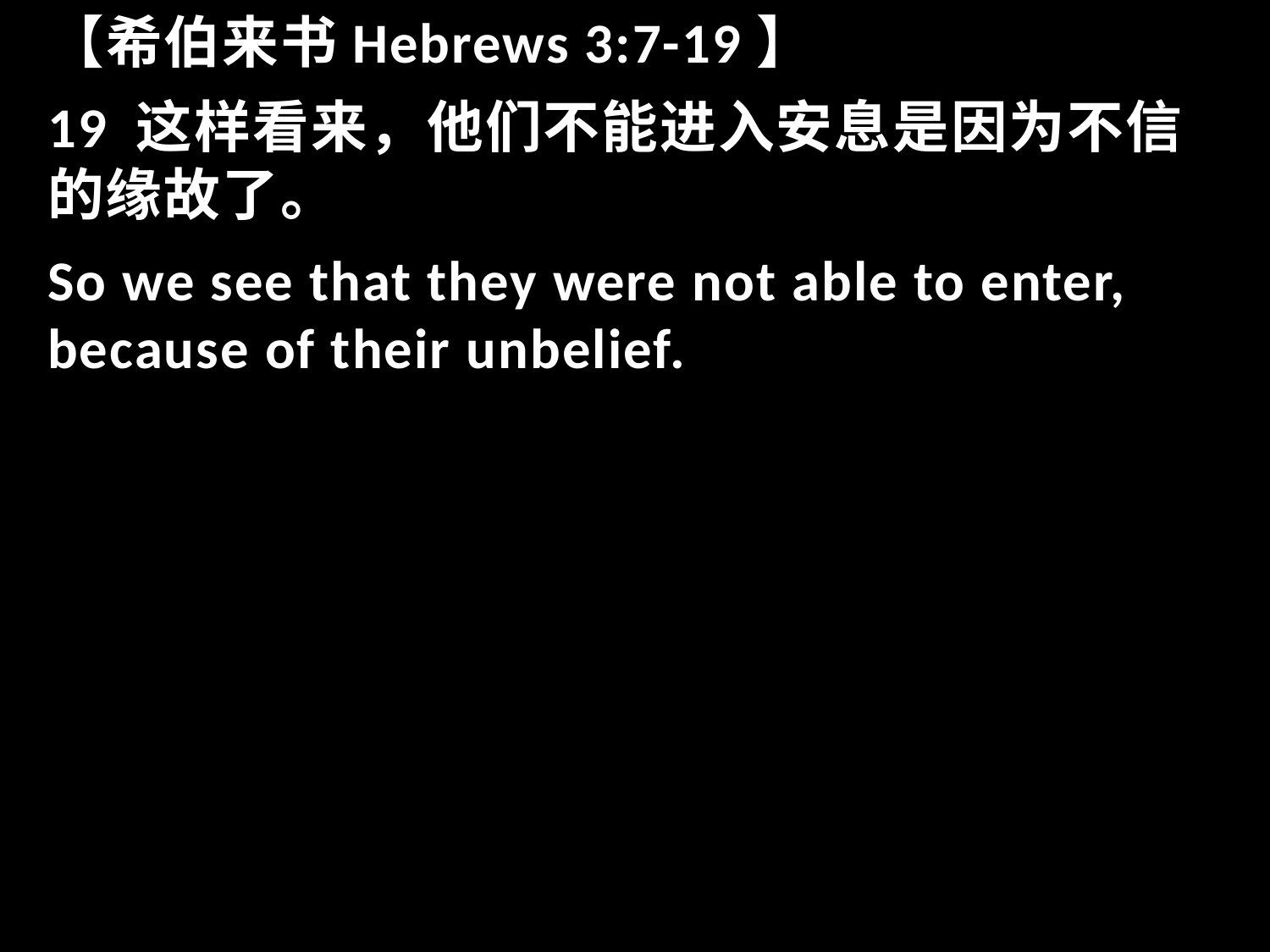

【希伯来书Hebrews 3:7-19】
19 这样看来，他们不能进入安息是因为不信的缘故了。
So we see that they were not able to enter, because of their unbelief.